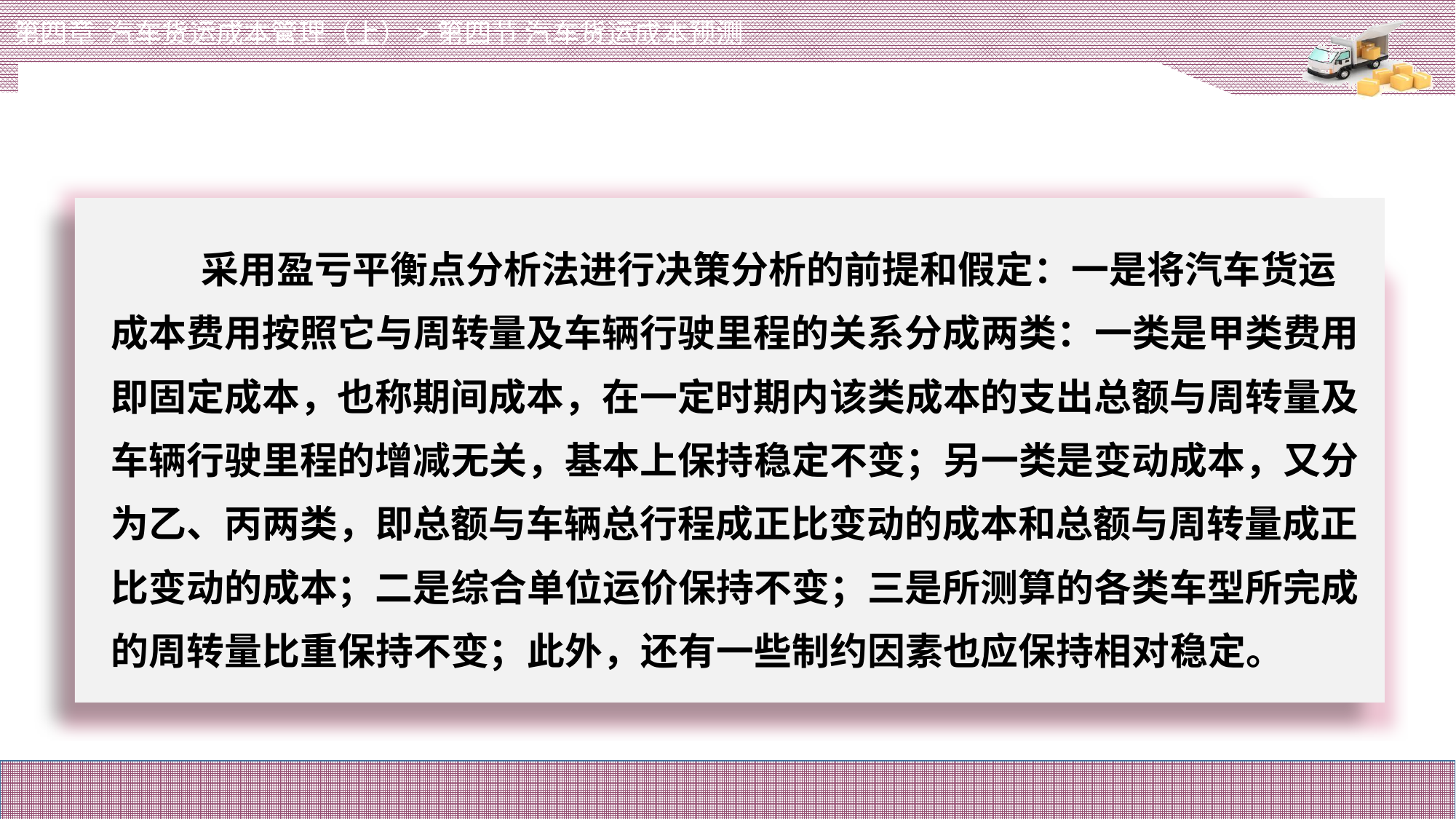

第四章  汽车货运成本管理（上）>第四节 汽车货运成本预测
# 采用盈亏平衡点分析法进行决策分析的前提和假定：一是将汽车货运成本费用按照它与周转量及车辆行驶里程的关系分成两类：一类是甲类费用即固定成本，也称期间成本，在一定时期内该类成本的支出总额与周转量及车辆行驶里程的增减无关，基本上保持稳定不变；另一类是变动成本，又分为乙、丙两类，即总额与车辆总行程成正比变动的成本和总额与周转量成正比变动的成本；二是综合单位运价保持不变；三是所测算的各类车型所完成的周转量比重保持不变；此外，还有一些制约因素也应保持相对稳定。